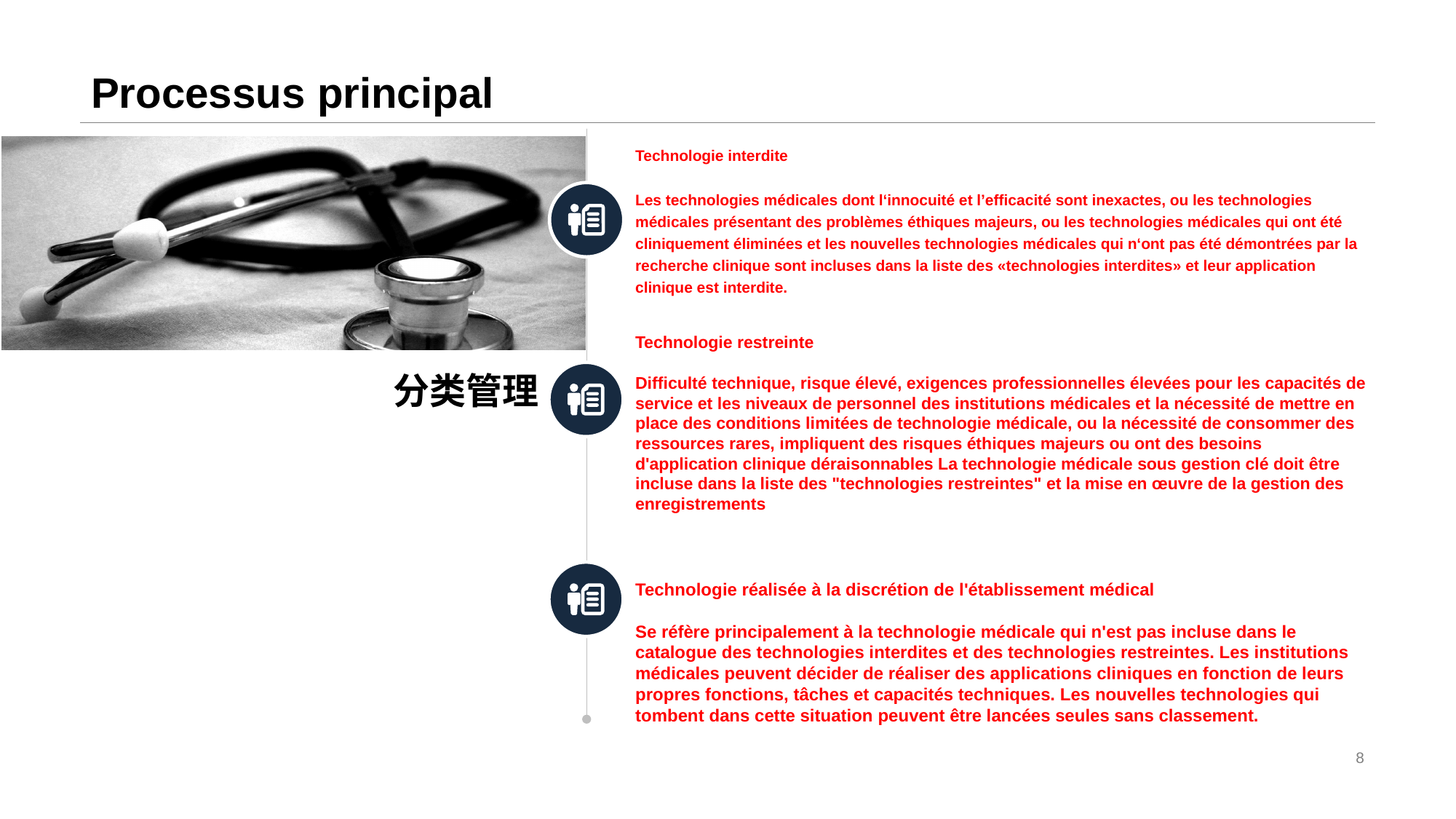

# Processus principal

Technologie interdite

Les technologies médicales dont l‘innocuité et l’efficacité sont inexactes, ou les technologies médicales présentant des problèmes éthiques majeurs, ou les technologies médicales qui ont été cliniquement éliminées et les nouvelles technologies médicales qui n‘ont pas été démontrées par la recherche clinique sont incluses dans la liste des «technologies interdites» et leur application clinique est interdite.

Technologie restreinte

Difficulté technique, risque élevé, exigences professionnelles élevées pour les capacités de service et les niveaux de personnel des institutions médicales et la nécessité de mettre en place des conditions limitées de technologie médicale, ou la nécessité de consommer des ressources rares, impliquent des risques éthiques majeurs ou ont des besoins d'application clinique déraisonnables La technologie médicale sous gestion clé doit être incluse dans la liste des "technologies restreintes" et la mise en œuvre de la gestion des enregistrements
分类管理

Technologie réalisée à la discrétion de l'établissement médical

Se réfère principalement à la technologie médicale qui n'est pas incluse dans le catalogue des technologies interdites et des technologies restreintes. Les institutions médicales peuvent décider de réaliser des applications cliniques en fonction de leurs propres fonctions, tâches et capacités techniques. Les nouvelles technologies qui tombent dans cette situation peuvent être lancées seules sans classement.

8